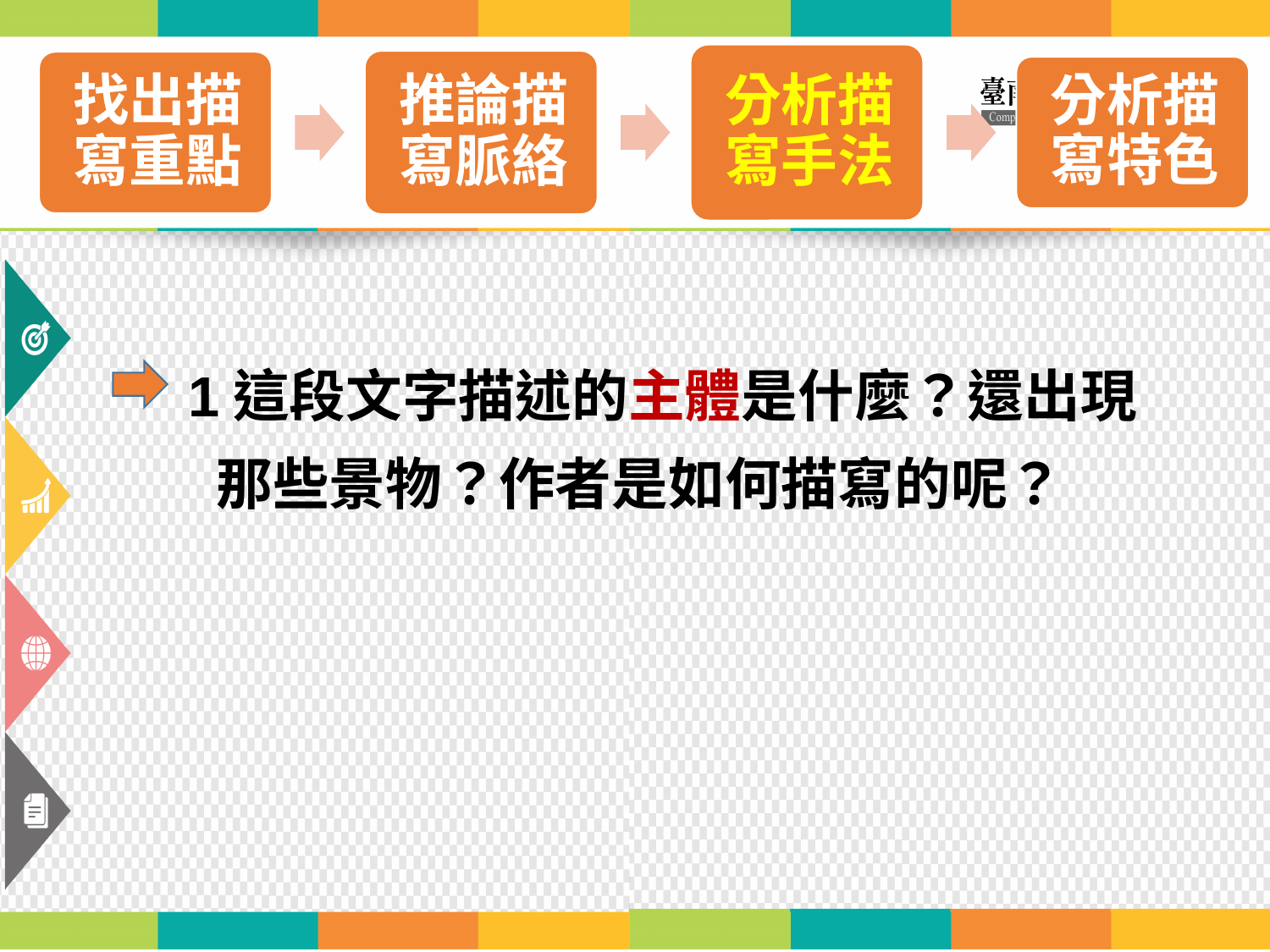

找出描寫重點

推論描寫脈絡

分析描寫手法

分析描寫特色
    1這段文字描述的主體是什麼？還出現
      那些景物？作者是如何描寫的呢？